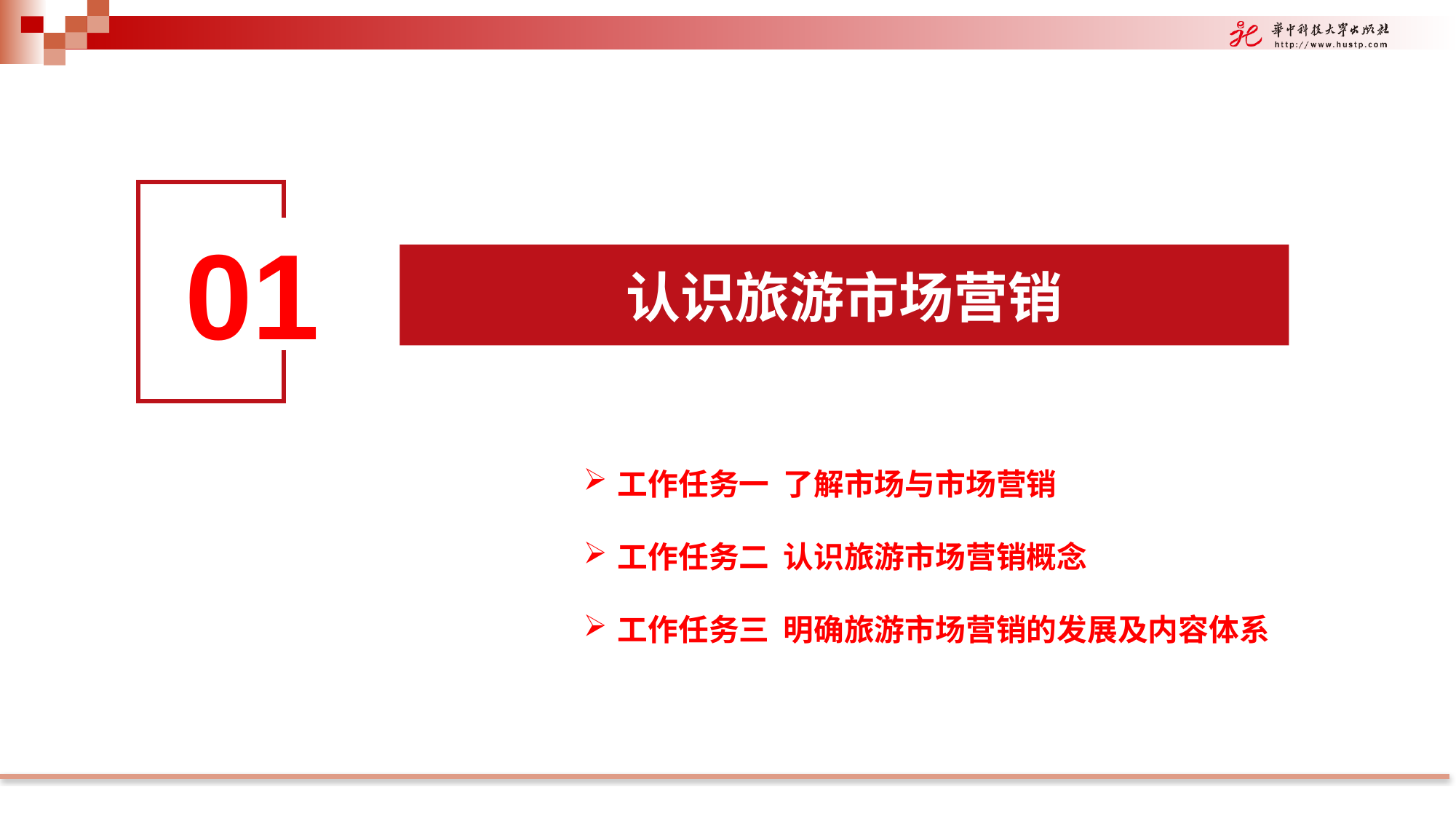

01

认识旅游市场营销

工作任务一  了解市场与市场营销
工作任务二  认识旅游市场营销概念
工作任务三  明确旅游市场营销的发展及内容体系